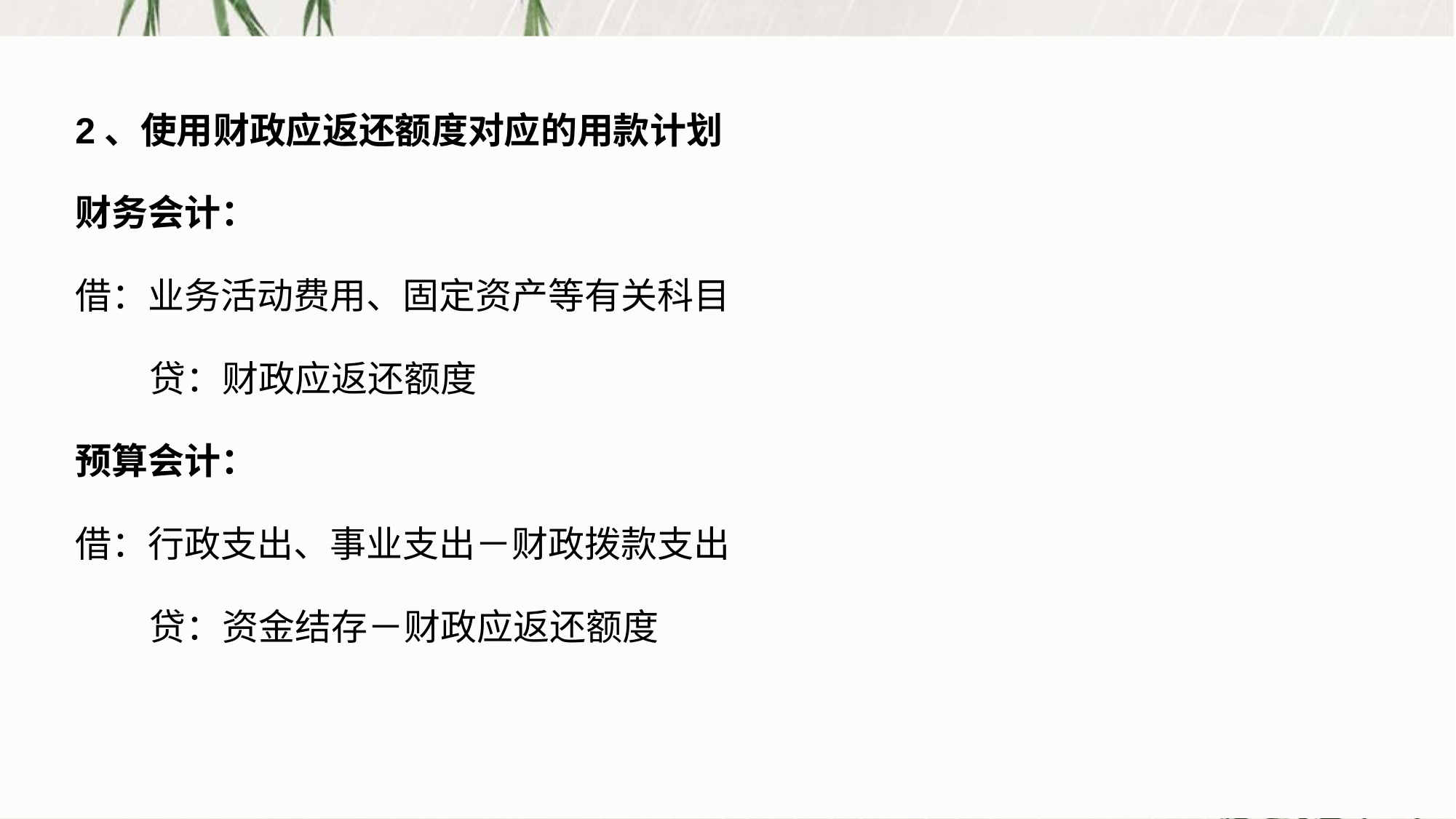

2、使用财政应返还额度对应的用款计划
财务会计：
借：业务活动费用、固定资产等有关科目
        贷：财政应返还额度
预算会计：
借：行政支出、事业支出－财政拨款支出
        贷：资金结存－财政应返还额度